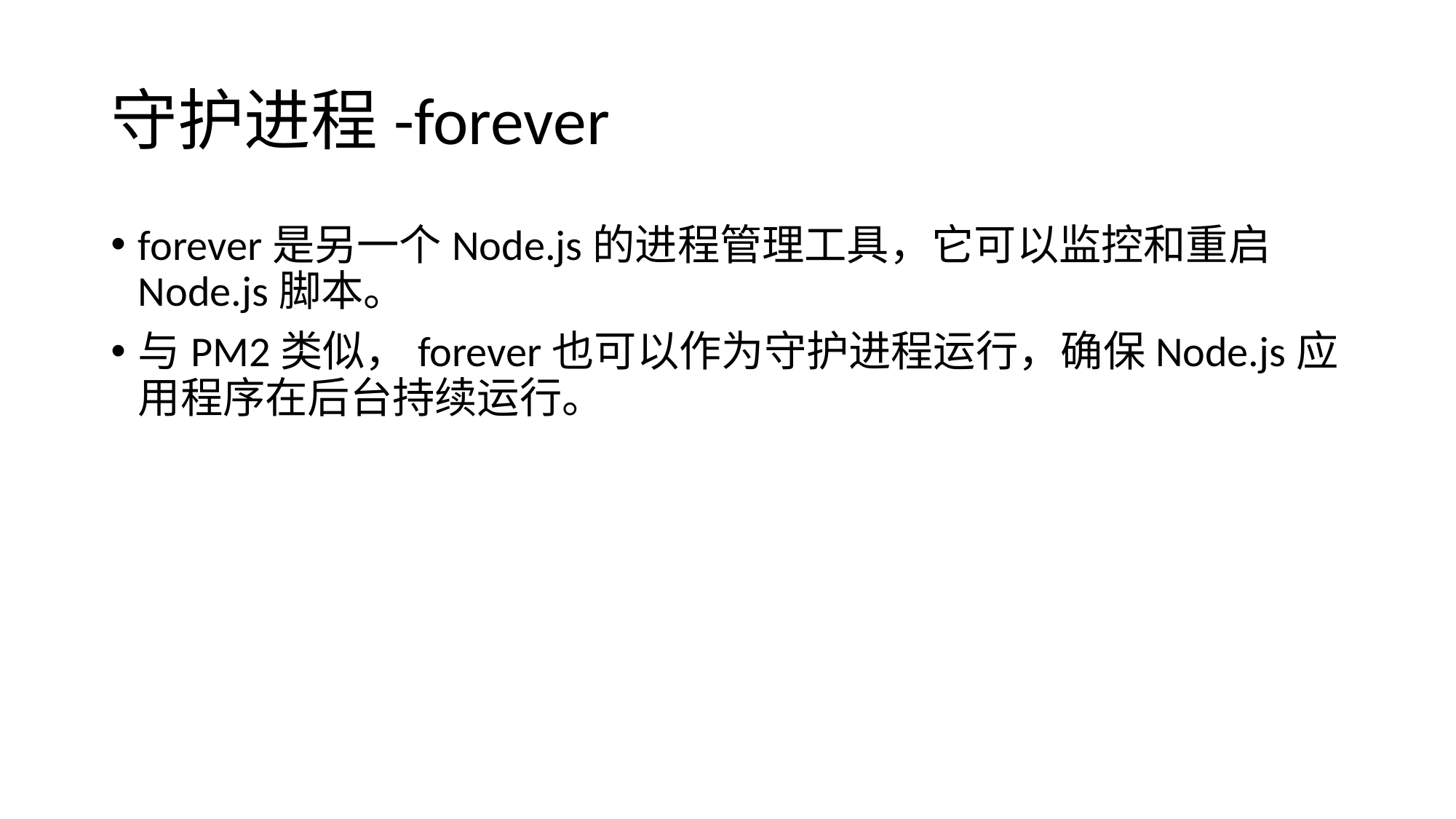

# 守护进程-forever
forever是另一个Node.js的进程管理工具，它可以监控和重启Node.js脚本。
与PM2类似，forever也可以作为守护进程运行，确保Node.js应用程序在后台持续运行。